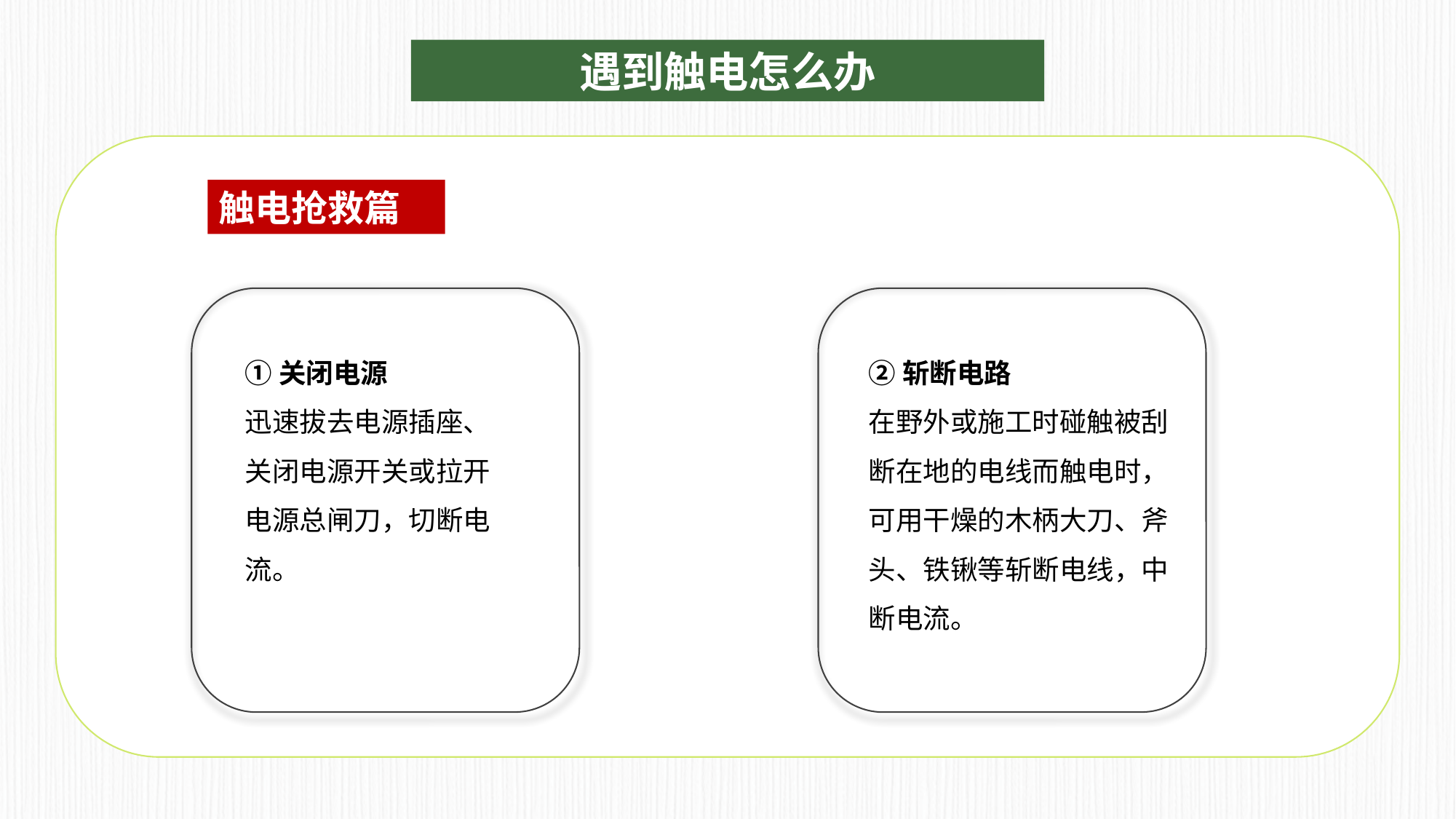

遇到触电怎么办

触电抢救篇

②斩断电路
在野外或施工时碰触被刮断在地的电线而触电时，可用干燥的木柄大刀、斧头、铁锹等斩断电线，中断电流。
①关闭电源
迅速拔去电源插座、关闭电源开关或拉开电源总闸刀，切断电流。